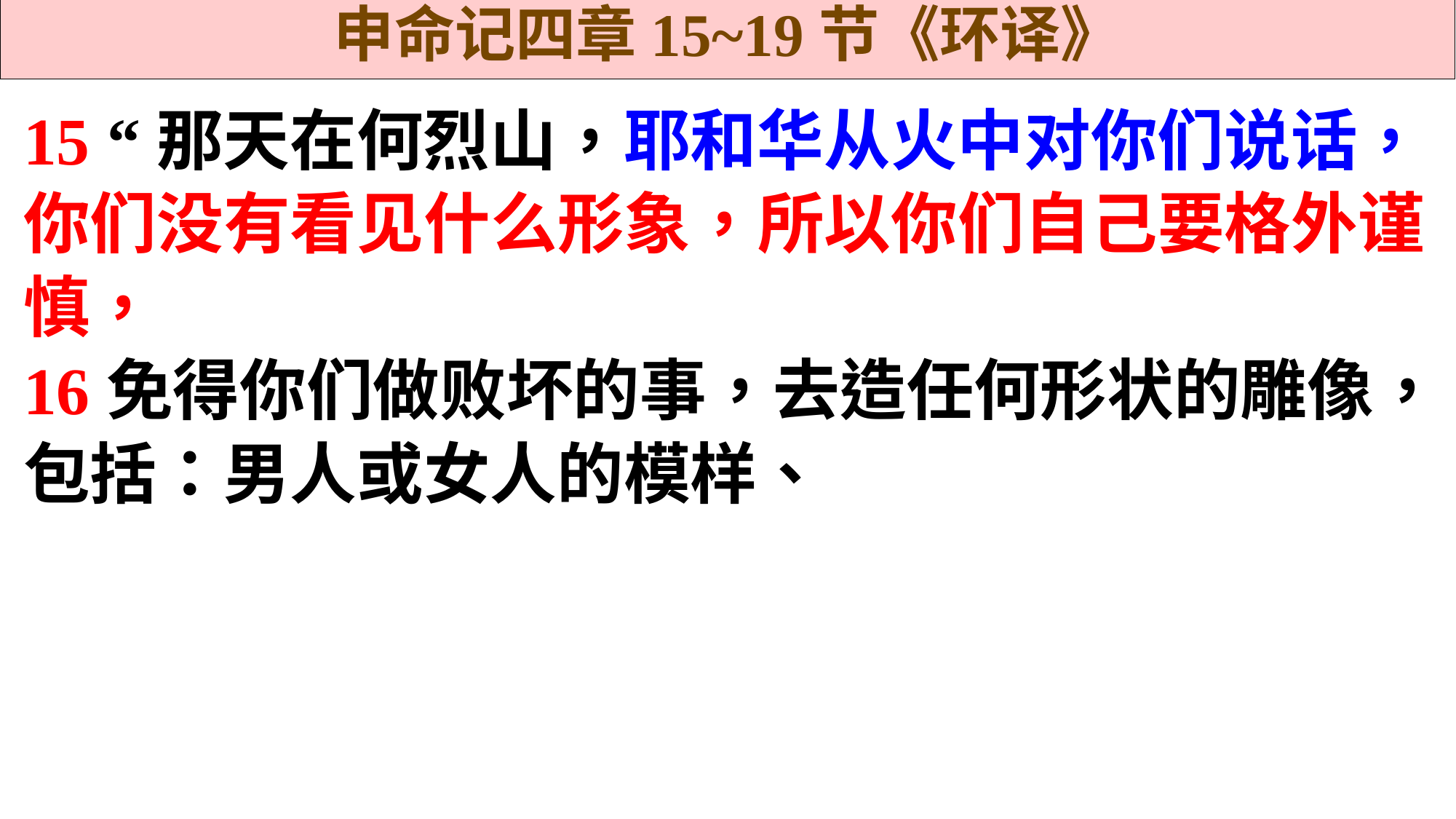

申命记四章15~19节《环译》
15 “那天在何烈山，耶和华从火中对你们说话，你们没有看见什么形象，所以你们自己要格外谨慎，
16免得你们做败坏的事，去造任何形状的雕像，包括：男人或女人的模样、